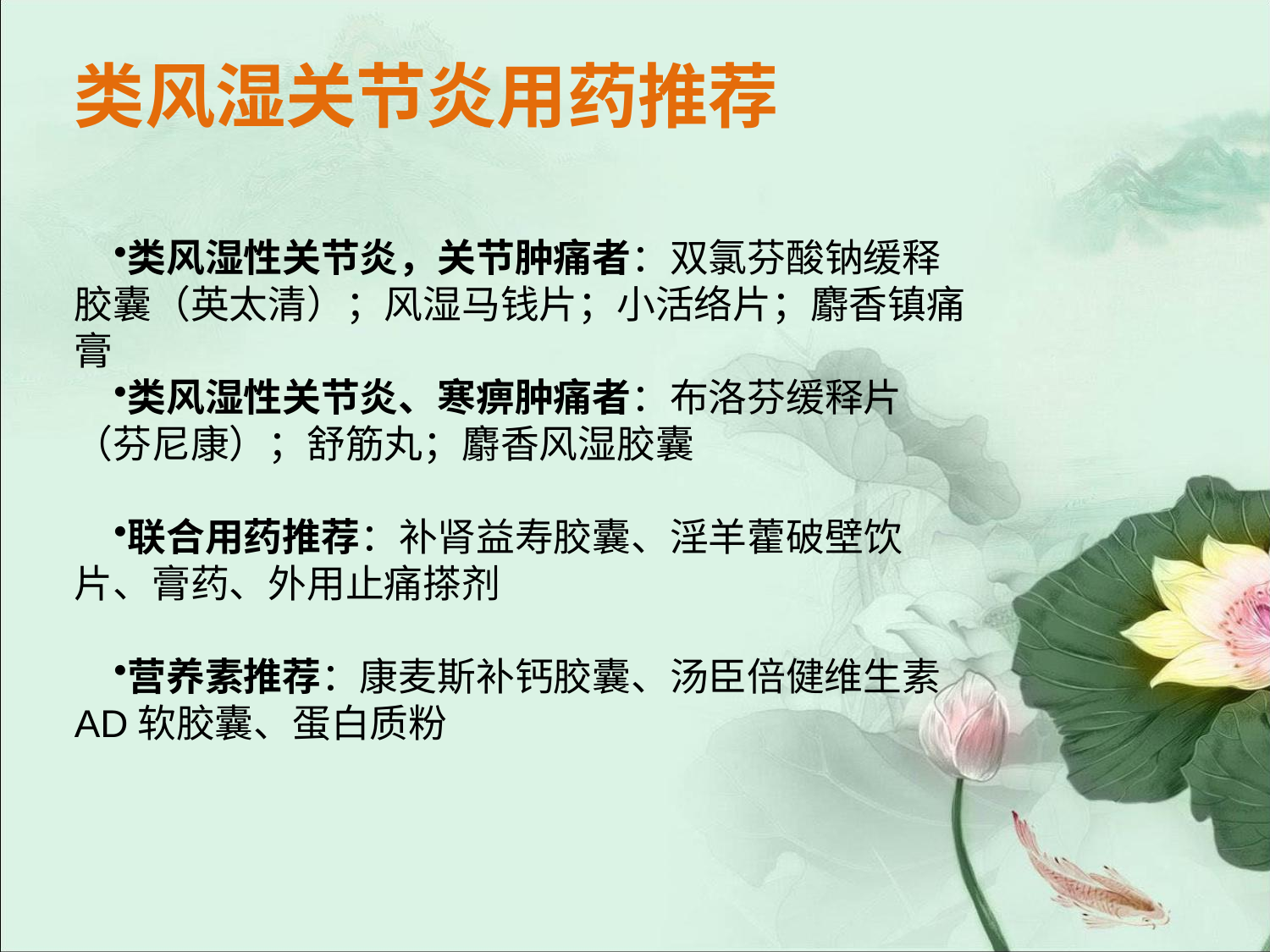

#
类风湿关节炎用药推荐
类风湿性关节炎，关节肿痛者：双氯芬酸钠缓释胶囊（英太清）；风湿马钱片；小活络片；麝香镇痛膏
类风湿性关节炎、寒痹肿痛者：布洛芬缓释片（芬尼康）；舒筋丸；麝香风湿胶囊

联合用药推荐：补肾益寿胶囊、淫羊藿破壁饮片、膏药、外用止痛搽剂

营养素推荐：康麦斯补钙胶囊、汤臣倍健维生素AD软胶囊、蛋白质粉